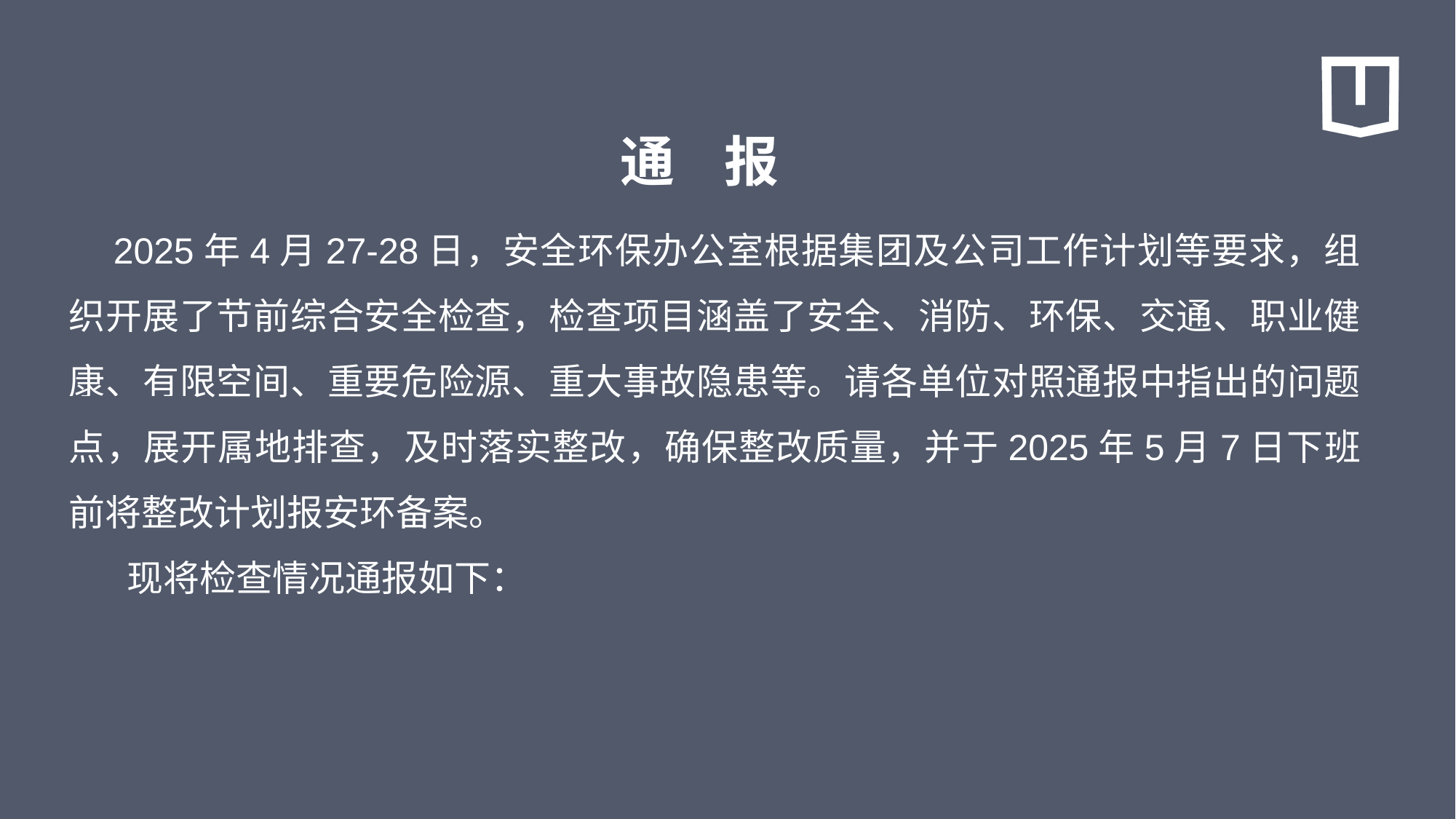

通    报
    2025年4月27-28日，安全环保办公室根据集团及公司工作计划等要求，组织开展了节前综合安全检查，检查项目涵盖了安全、消防、环保、交通、职业健康、有限空间、重要危险源、重大事故隐患等。请各单位对照通报中指出的问题点，展开属地排查，及时落实整改，确保整改质量，并于2025年5月7日下班前将整改计划报安环备案。
      现将检查情况通报如下：